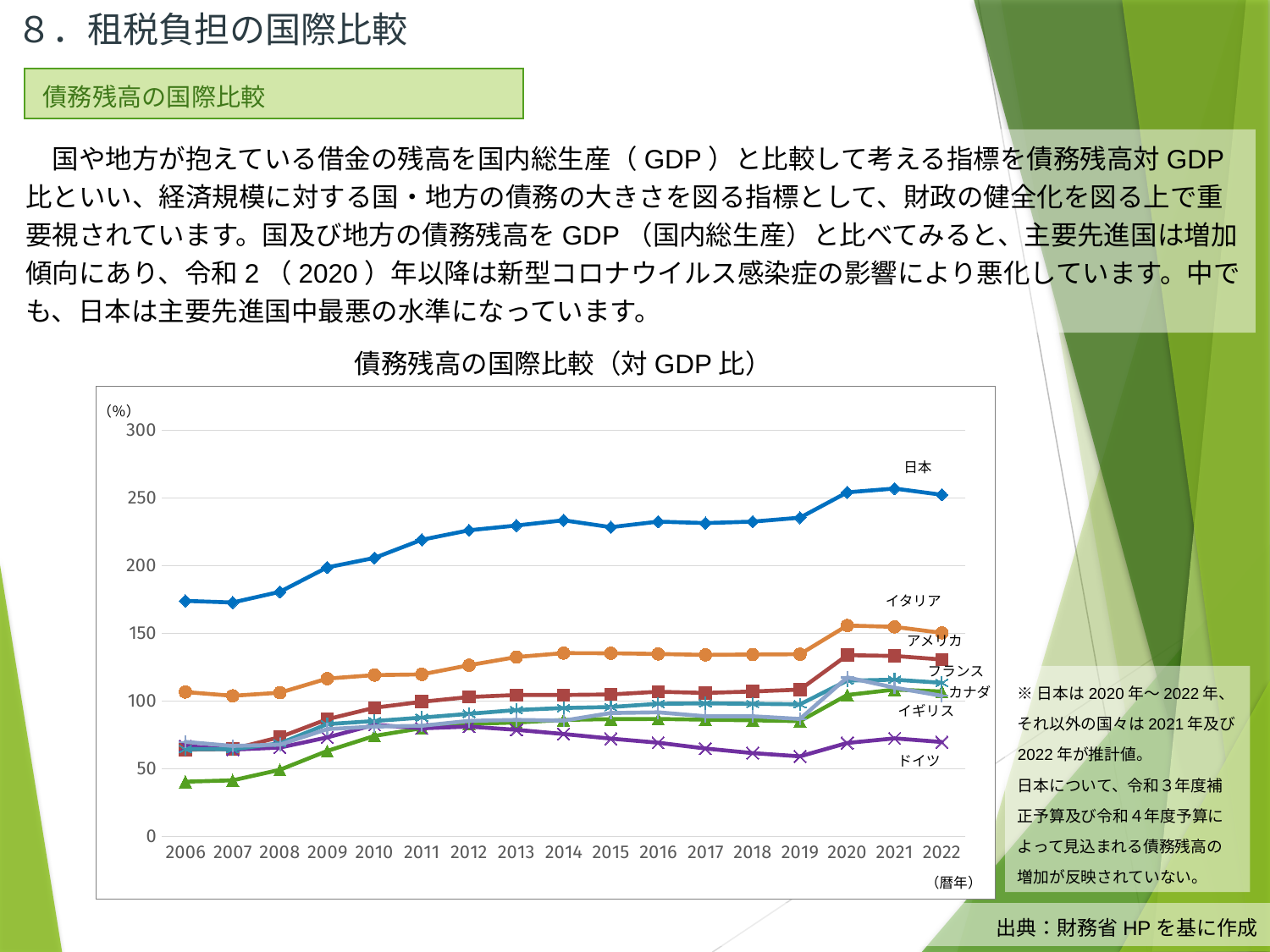

８．租税負担の国際比較
| 債務残高の国際比較 |
| --- |
　国や地方が抱えている借金の残高を国内総生産（GDP）と比較して考える指標を債務残高対GDP比といい、経済規模に対する国・地方の債務の大きさを図る指標として、財政の健全化を図る上で重要視されています。国及び地方の債務残高をGDP（国内総生産）と比べてみると、主要先進国は増加傾向にあり、令和2（2020）年以降は新型コロナウイルス感染症の影響により悪化しています。中でも、日本は主要先進国中最悪の水準になっています。
債務残高の国際比較（対GDP比）

### Chart

| Category | 日本 | アメリカ | イギリス | ドイツ | フランス | イタリア | カナダ |
|---|---|---|---|---|---|---|---|
| 2006 | 174.0 | 64.2 | 40.5 | 66.9 | 64.6 | 106.7 | 69.9 |
| 2007 | 172.8 | 64.6 | 41.5 | 64.2 | 64.5 | 103.9 | 66.9 |
| 2008 | 180.7 | 73.4 | 49.3 | 65.7 | 68.8 | 106.2 | 67.9 |
| 2009 | 198.7 | 86.6 | 63.2 | 73.2 | 83.0 | 116.6 | 79.3 |
| 2010 | 205.7 | 95.1 | 74.3 | 82.5 | 85.3 | 119.2 | 81.2 |
| 2011 | 219.1 | 99.5 | 80.0 | 79.9 | 87.8 | 119.7 | 81.8 |
| 2012 | 226.1 | 103.0 | 83.2 | 81.2 | 90.6 | 126.5 | 85.4 |
| 2013 | 229.6 | 104.5 | 84.2 | 78.8 | 93.4 | 132.5 | 86.1 |
| 2014 | 233.5 | 104.5 | 86.1 | 75.7 | 94.9 | 135.4 | 85.6 |
| 2015 | 228.4 | 104.9 | 86.7 | 72.3 | 95.6 | 135.3 | 91.2 |
| 2016 | 232.5 | 106.9 | 86.8 | 69.3 | 98.0 | 134.8 | 91.7 |
| 2017 | 231.4 | 106.0 | 86.3 | 65.0 | 98.3 | 134.1 | 88.8 |
| 2018 | 232.5 | 107.1 | 85.8 | 61.6 | 98.0 | 134.4 | 88.8 |
| 2019 | 235.4 | 108.5 | 85.2 | 59.2 | 97.6 | 134.6 | 86.8 |
| 2020 | 254.1 | 133.9 | 104.5 | 69.1 | 115.1 | 155.8 | 117.5 |
| 2021 | 256.9 | 133.3 | 108.5 | 72.5 | 115.8 | 154.8 | 109.9 |
| 2022 | 252.3 | 130.7 | 107.1 | 69.8 | 113.5 | 150.4 | 103.9 |
（％）
日本
イタリア
アメリカ
フランス
※日本は2020年～2022年、それ以外の国々は2021年及び2022年が推計値。
⽇本について、令和３年度補正予算及び令和４年度予算によって⾒込まれる債務残⾼の増加が反映されていない。
カナダ
イギリス
ドイツ
（暦年）
出典：財務省HPを基に作成